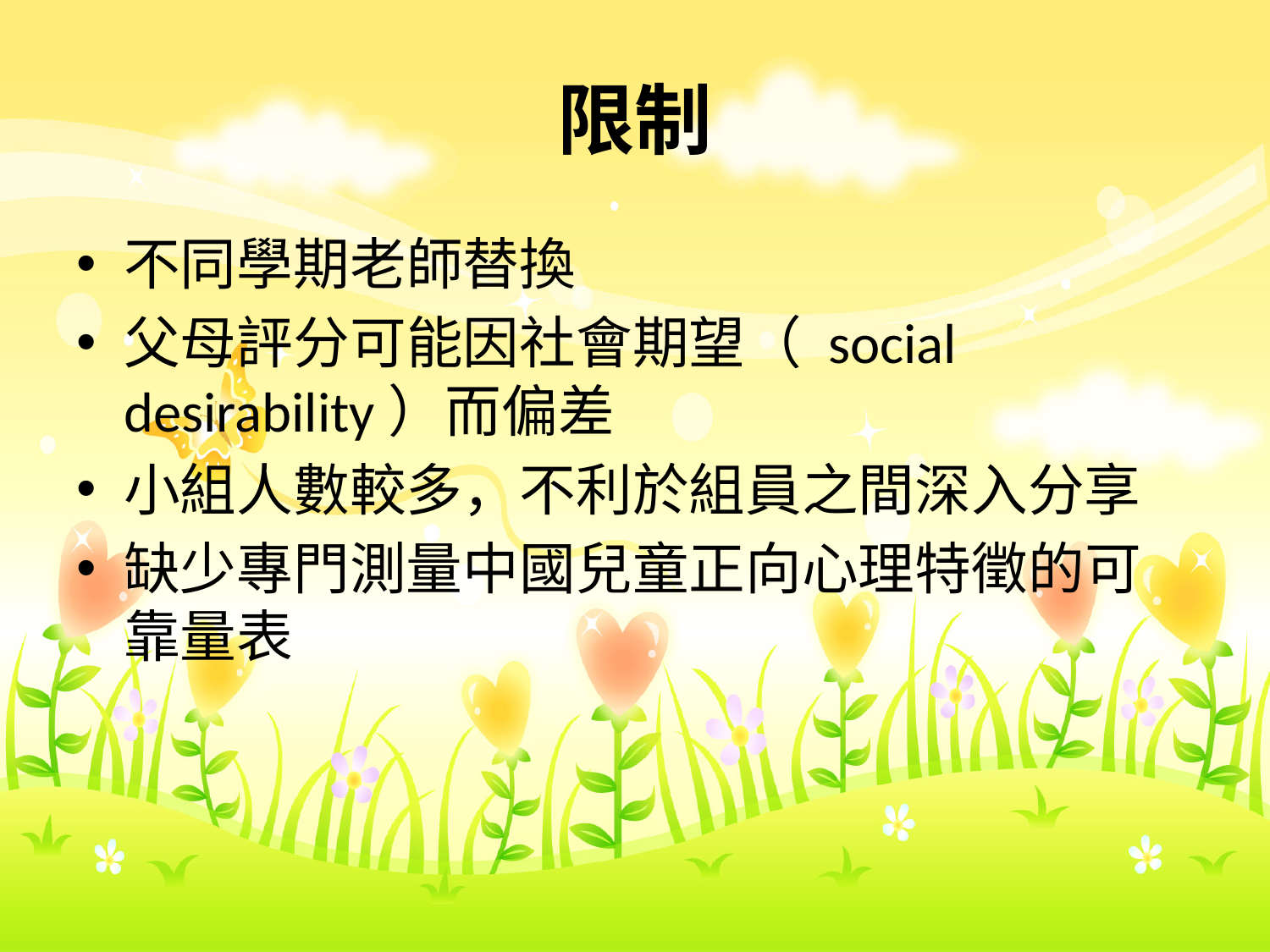

# 限制
不同學期老師替換
父母評分可能因社會期望（ social desirability）而偏差
小組人數較多，不利於組員之間深入分享
缺少專門測量中國兒童正向心理特徵的可靠量表